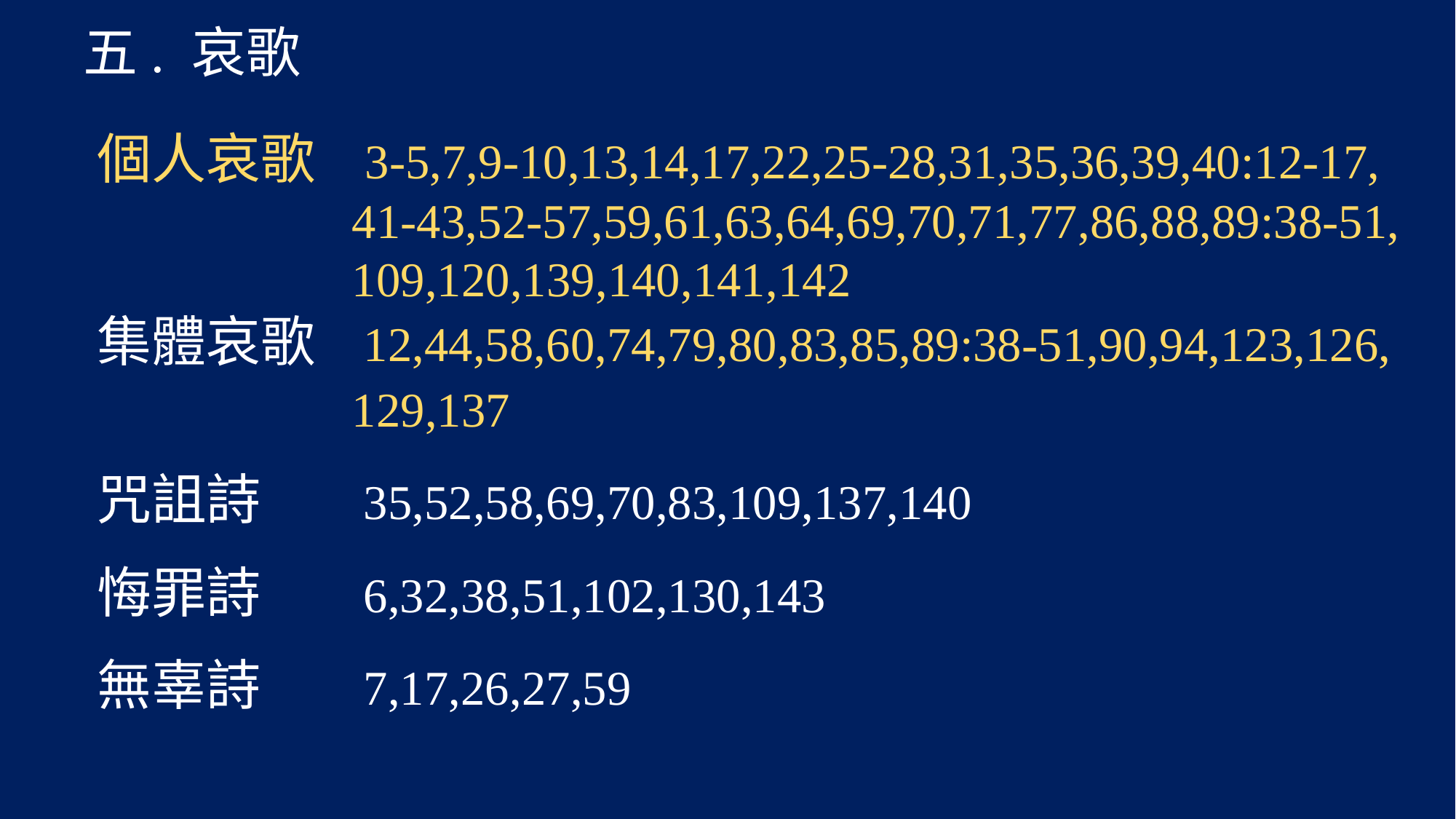

五. 哀歌

      個人哀歌   3-5,7,9-10,13,14,17,22,25-28,31,35,36,39,40:12-17,
                            41-43,52-57,59,61,63,64,69,70,71,77,86,88,89:38-51,
                            109,120,139,140,141,142
      集體哀歌 	 12,44,58,60,74,79,80,83,85,89:38-51,90,94,123,126,
                            129,137
      咒詛詩	 35,52,58,69,70,83,109,137,140
      悔罪詩	 6,32,38,51,102,130,143
      無辜詩	 7,17,26,27,59